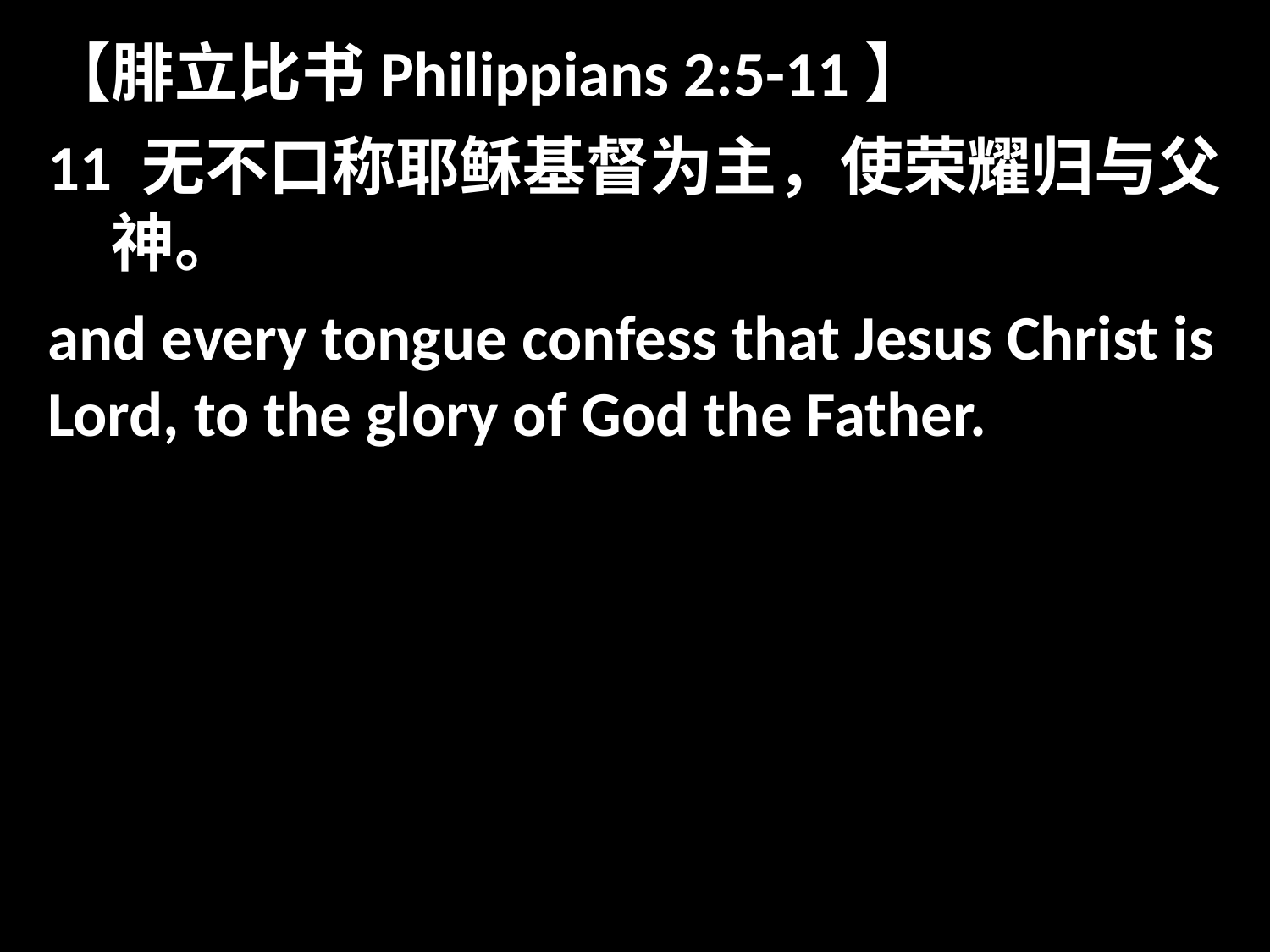

【腓立比书Philippians 2:5-11】
11 无不口称耶稣基督为主，使荣耀归与父　神。
and every tongue confess that Jesus Christ is Lord, to the glory of God the Father.